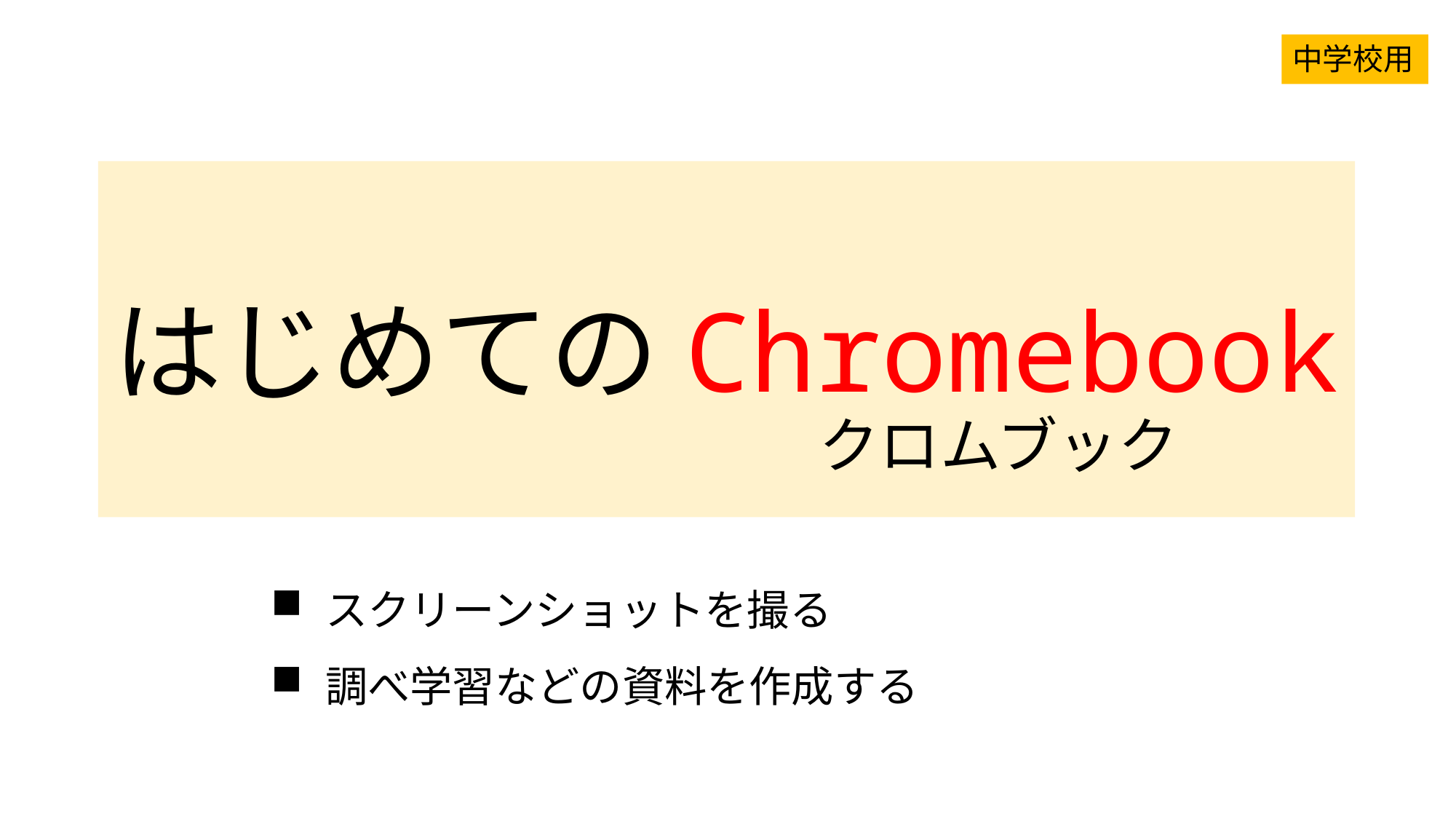

中学校用

はじめてのChromebook
　　　　　　　　　クロムブック
スクリーンショットを撮る
調べ学習などの資料を作成する